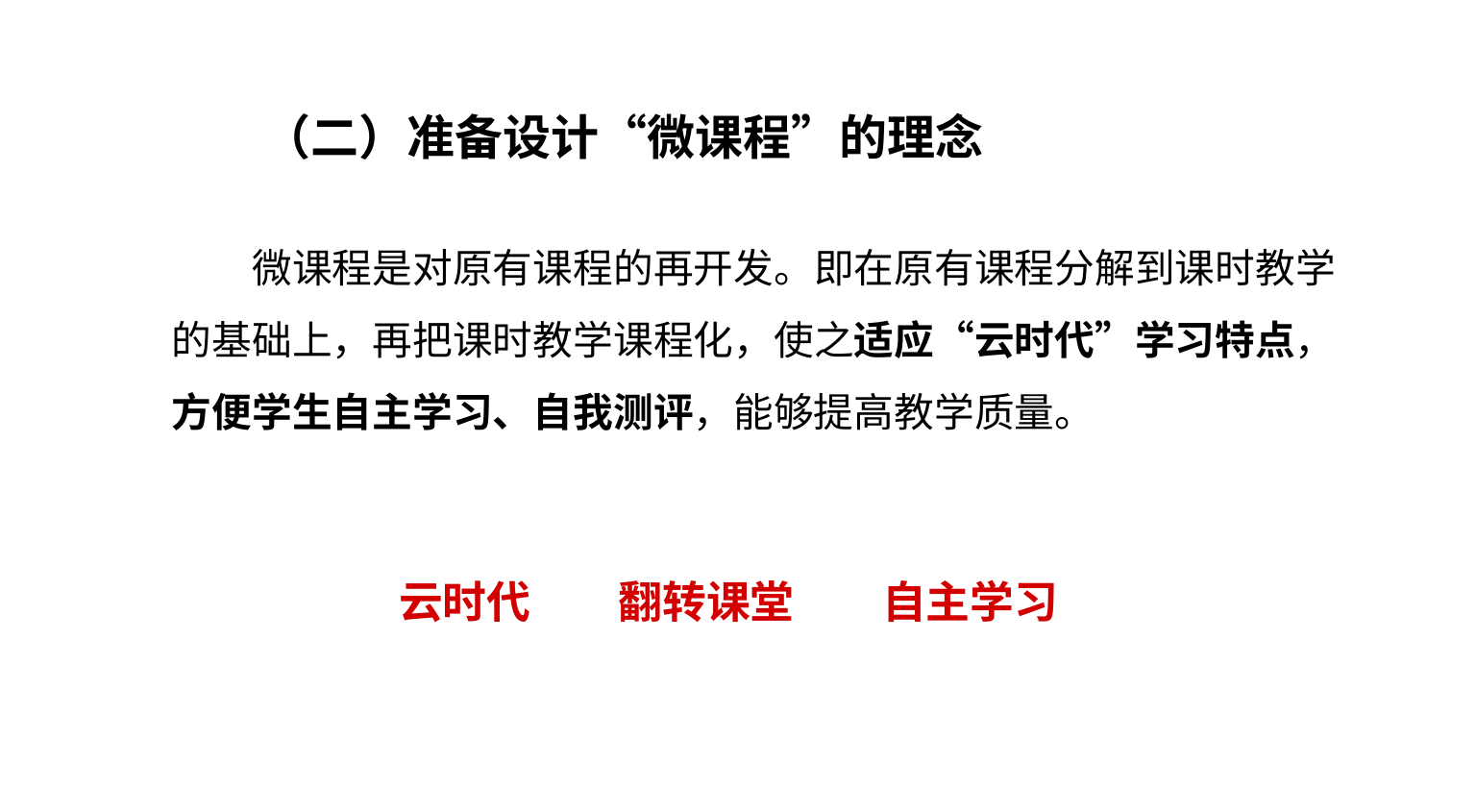

（二）准备设计“微课程”的理念
　　微课程是对原有课程的再开发。即在原有课程分解到课时教学的基础上，再把课时教学课程化，使之适应“云时代”学习特点，方便学生自主学习、自我测评，能够提高教学质量。
云时代　　翻转课堂　　自主学习